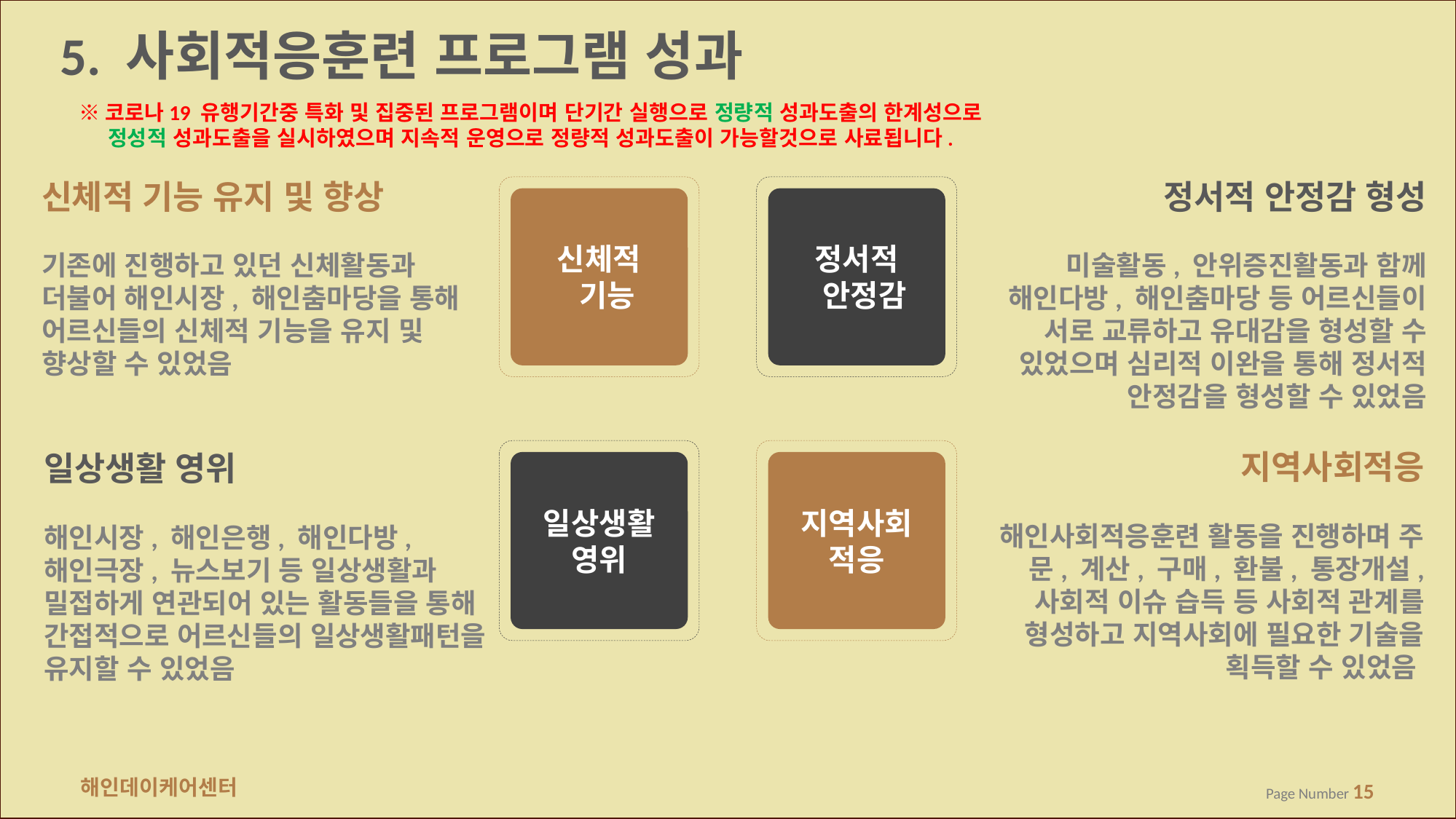

5. 사회적응훈련 프로그램 성과
※코로나19 유행기간중 특화 및 집중된 프로그램이며 단기간 실행으로 정량적 성과도출의 한계성으로
    정성적 성과도출을 실시하였으며 지속적 운영으로 정량적 성과도출이 가능할것으로 사료됩니다.
신체적 기능 유지 및 향상

기존에 진행하고 있던 신체활동과 더불어 해인시장, 해인춤마당을 통해 어르신들의 신체적 기능을 유지 및 향상할 수 있었음

정서적 안정감 형성

미술활동, 안위증진활동과 함께 해인다방, 해인춤마당 등 어르신들이 서로 교류하고 유대감을 형성할 수 있었으며 심리적 이완을 통해 정서적 안정감을 형성할 수 있었음

신체적
 기능
정서적
 안정감

지역사회적응

해인사회적응훈련 활동을 진행하며 주문, 계산, 구매, 환불, 통장개설, 사회적 이슈 습득 등 사회적 관계를 형성하고 지역사회에 필요한 기술을 획득할 수 있었음
일상생활 영위

해인시장, 해인은행, 해인다방, 해인극장, 뉴스보기 등 일상생활과 밀접하게 연관되어 있는 활동들을 통해 간접적으로 어르신들의 일상생활패턴을 유지할 수 있었음
일상생활
영위
지역사회
적응
해인데이케어센터
Page Number 15